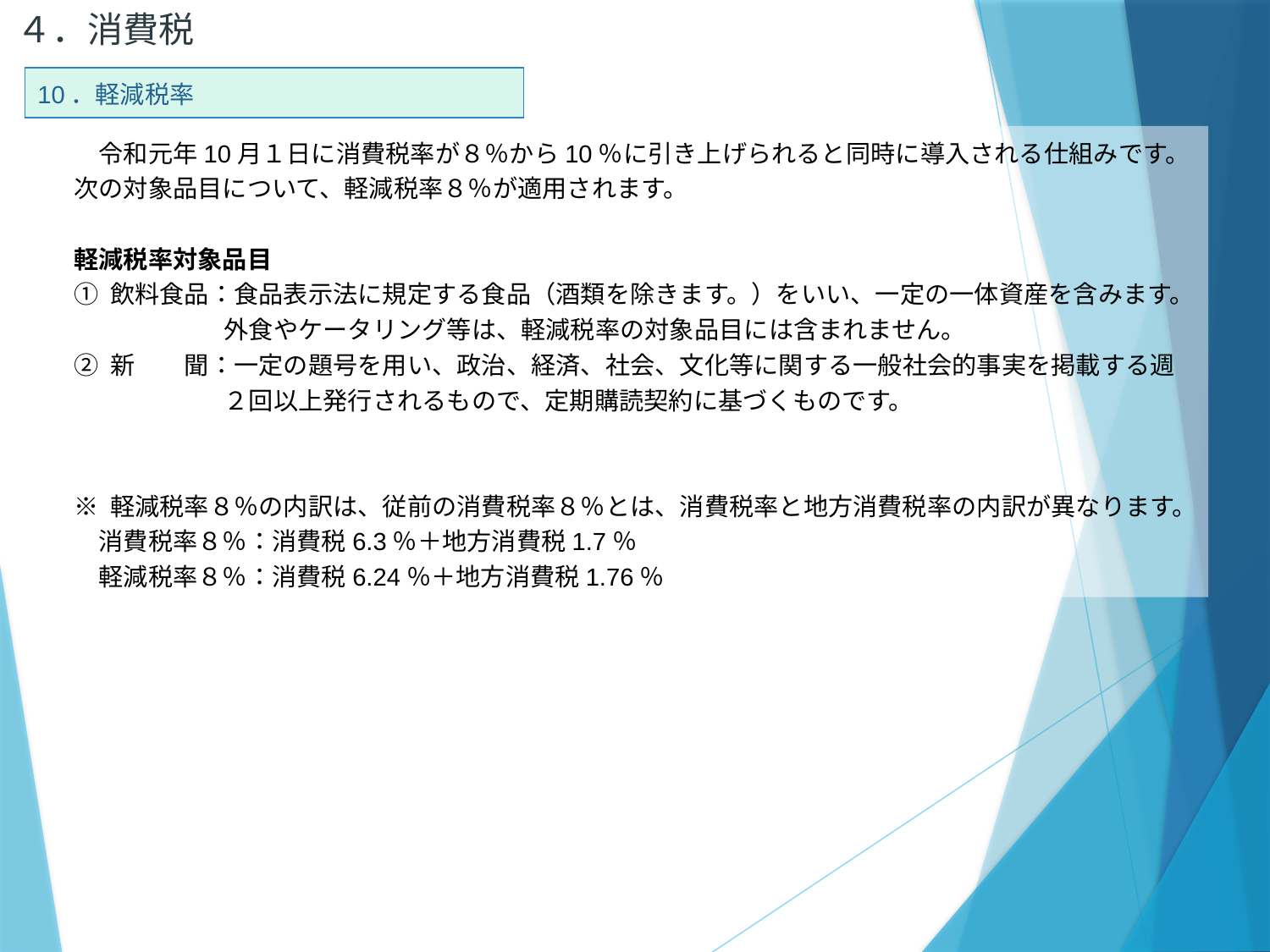

４．消費税
| 10．軽減税率 |
| --- |
　令和元年10月１日に消費税率が８％から10％に引き上げられると同時に導入される仕組みです。次の対象品目について、軽減税率８％が適用されます。

軽減税率対象品目
① 飲料食品：食品表示法に規定する食品（酒類を除きます。）をいい、一定の一体資産を含みます。外食やケータリング等は、軽減税率の対象品目には含まれません。
② 新　　聞：一定の題号を用い、政治、経済、社会、文化等に関する一般社会的事実を掲載する週２回以上発行されるもので、定期購読契約に基づくものです。

※ 軽減税率８％の内訳は、従前の消費税率８％とは、消費税率と地方消費税率の内訳が異なります。
　消費税率８％：消費税6.3％＋地方消費税1.7％
　軽減税率８％：消費税6.24％＋地方消費税1.76％